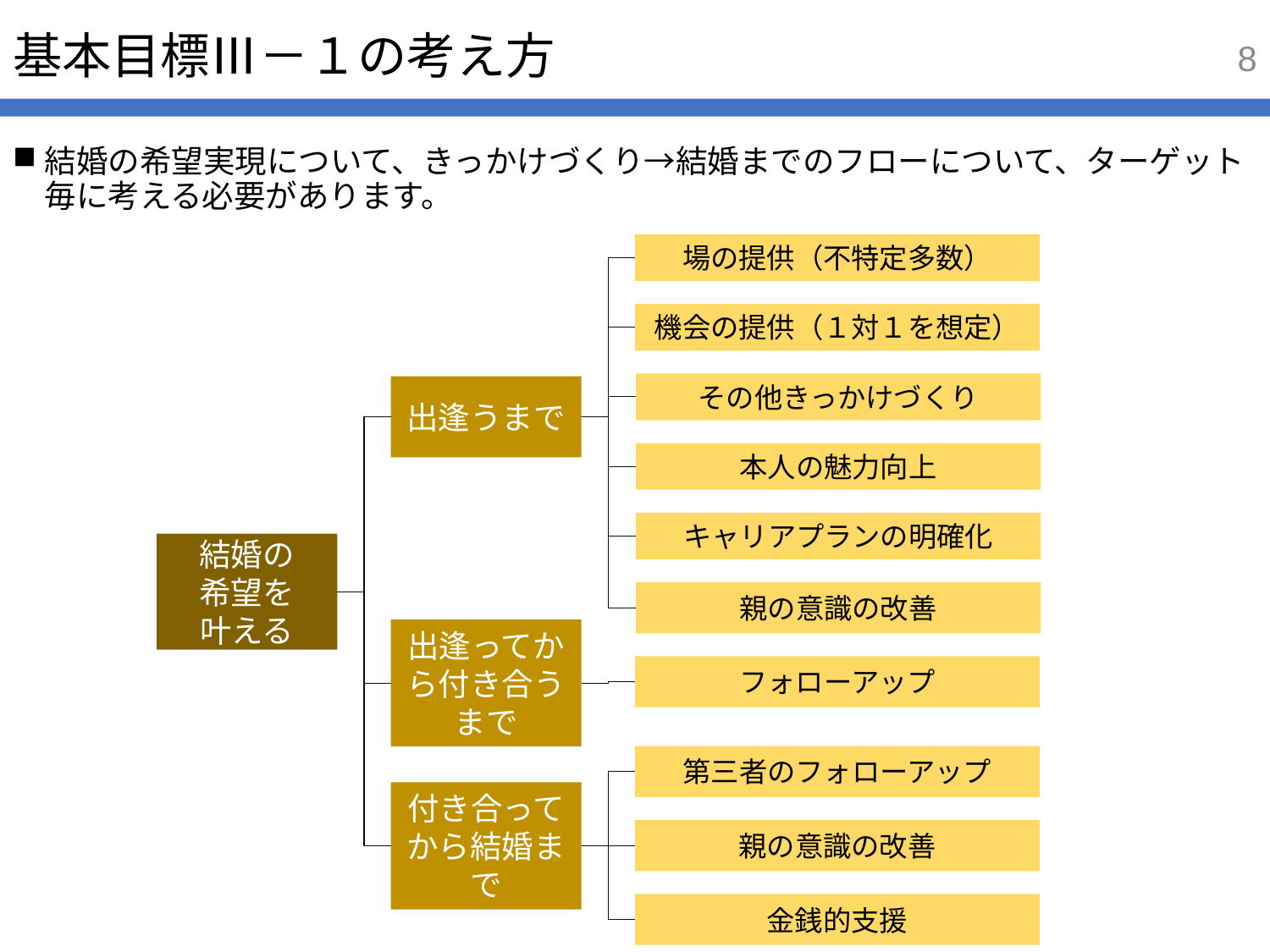

8
# 基本目標Ⅲ－１の考え方
結婚の希望実現について、きっかけづくり→結婚までのフローについて、ターゲット毎に考える必要があります。
場の提供（不特定多数）
機会の提供（１対１を想定）
その他きっかけづくり
出逢うまで
本人の魅力向上
キャリアプランの明確化
結婚の
希望を
叶える
親の意識の改善
出逢ってから付き合うまで
フォローアップ
第三者のフォローアップ
付き合ってから結婚まで
親の意識の改善
金銭的支援